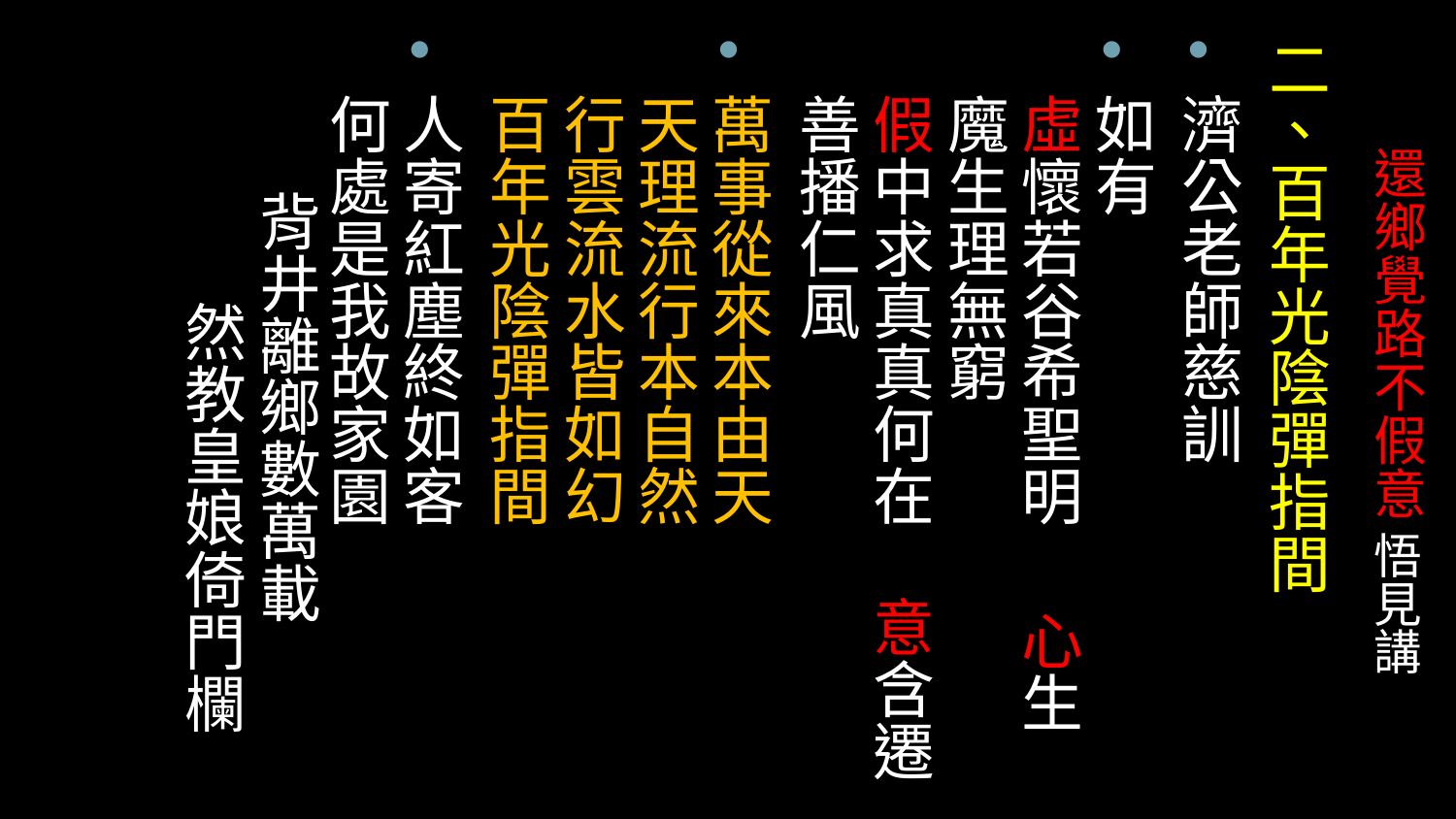

二、百年光陰彈指間
濟公老師慈訓
如有
虛懷若谷希聖明      心生魔生理無窮
假中求真真何在     意含遷善播仁風
萬事從來本由天                  天理流行本自然                 行雲流水皆如幻
百年光陰彈指間
人寄紅塵終如客                何處是我故家園                          背井離鄉數萬載                           然教皇娘倚門欄
# 還鄉覺路不假意 悟見講